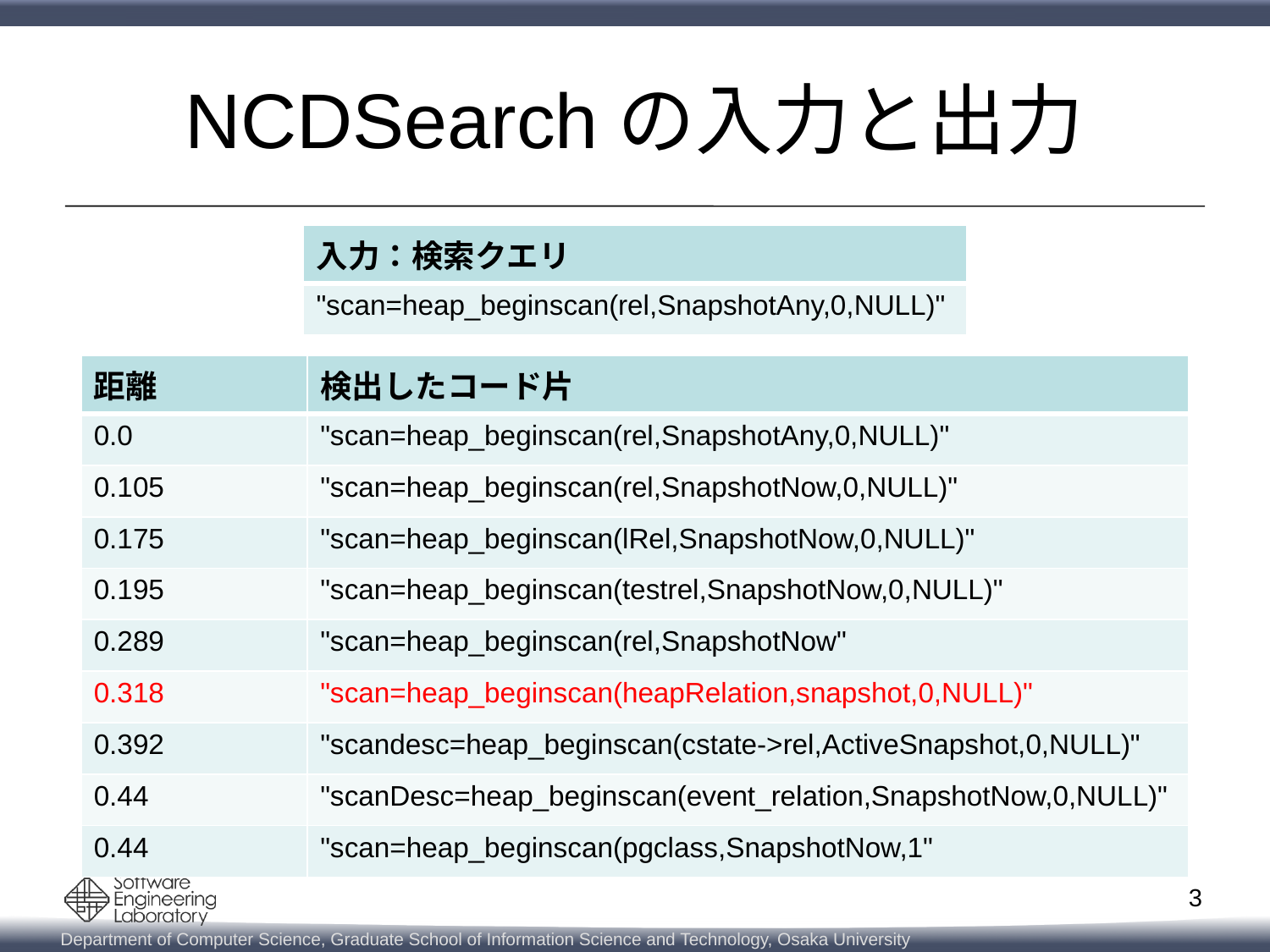

# NCDSearchの入力と出力
| 入力：検索クエリ |
| --- |
| "scan=heap\_beginscan(rel,SnapshotAny,0,NULL)" |
| 距離 | 検出したコード片 |
| --- | --- |
| 0.0 | "scan=heap\_beginscan(rel,SnapshotAny,0,NULL)" |
| 0.105 | "scan=heap\_beginscan(rel,SnapshotNow,0,NULL)" |
| 0.175 | "scan=heap\_beginscan(lRel,SnapshotNow,0,NULL)" |
| 0.195 | "scan=heap\_beginscan(testrel,SnapshotNow,0,NULL)" |
| 0.289 | "scan=heap\_beginscan(rel,SnapshotNow" |
| 0.318 | "scan=heap\_beginscan(heapRelation,snapshot,0,NULL)" |
| 0.392 | "scandesc=heap\_beginscan(cstate->rel,ActiveSnapshot,0,NULL)" |
| 0.44 | "scanDesc=heap\_beginscan(event\_relation,SnapshotNow,0,NULL)" |
| 0.44 | "scan=heap\_beginscan(pgclass,SnapshotNow,1" |
3